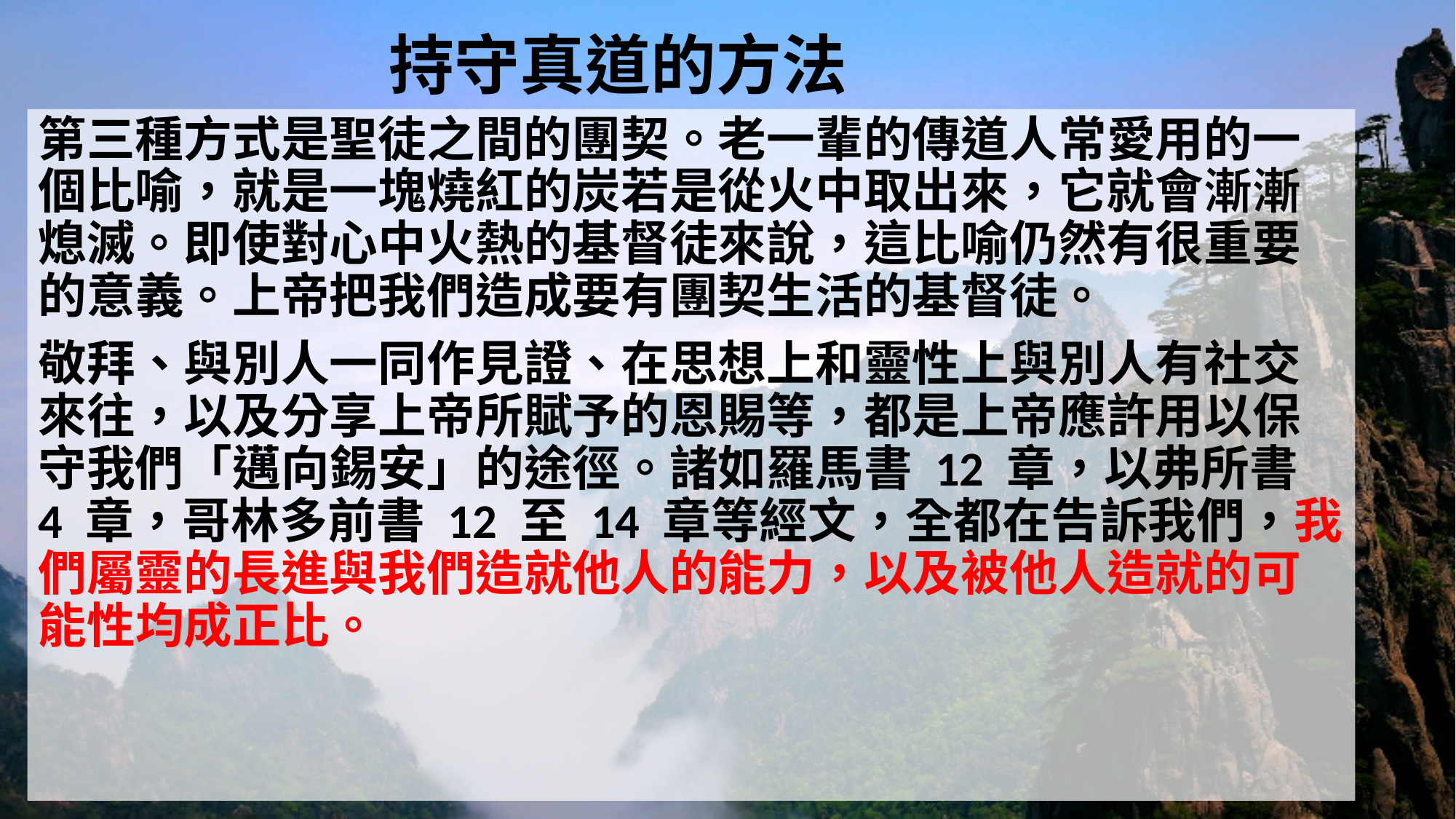

# 持守真道的方法
第三種方式是聖徒之間的團契。老一輩的傳道人常愛用的一個比喻，就是一塊燒紅的炭若是從火中取出來，它就會漸漸熄滅。即使對心中火熱的基督徒來說，這比喻仍然有很重要的意義。上帝把我們造成要有團契生活的基督徒。
敬拜、與別人一同作見證、在思想上和靈性上與別人有社交來往，以及分享上帝所賦予的恩賜等，都是上帝應許用以保守我們「邁向錫安」的途徑。諸如羅馬書 12 章，以弗所書 4 章，哥林多前書 12 至 14 章等經文，全都在告訴我們，我們屬靈的長進與我們造就他人的能力，以及被他人造就的可能性均成正比。